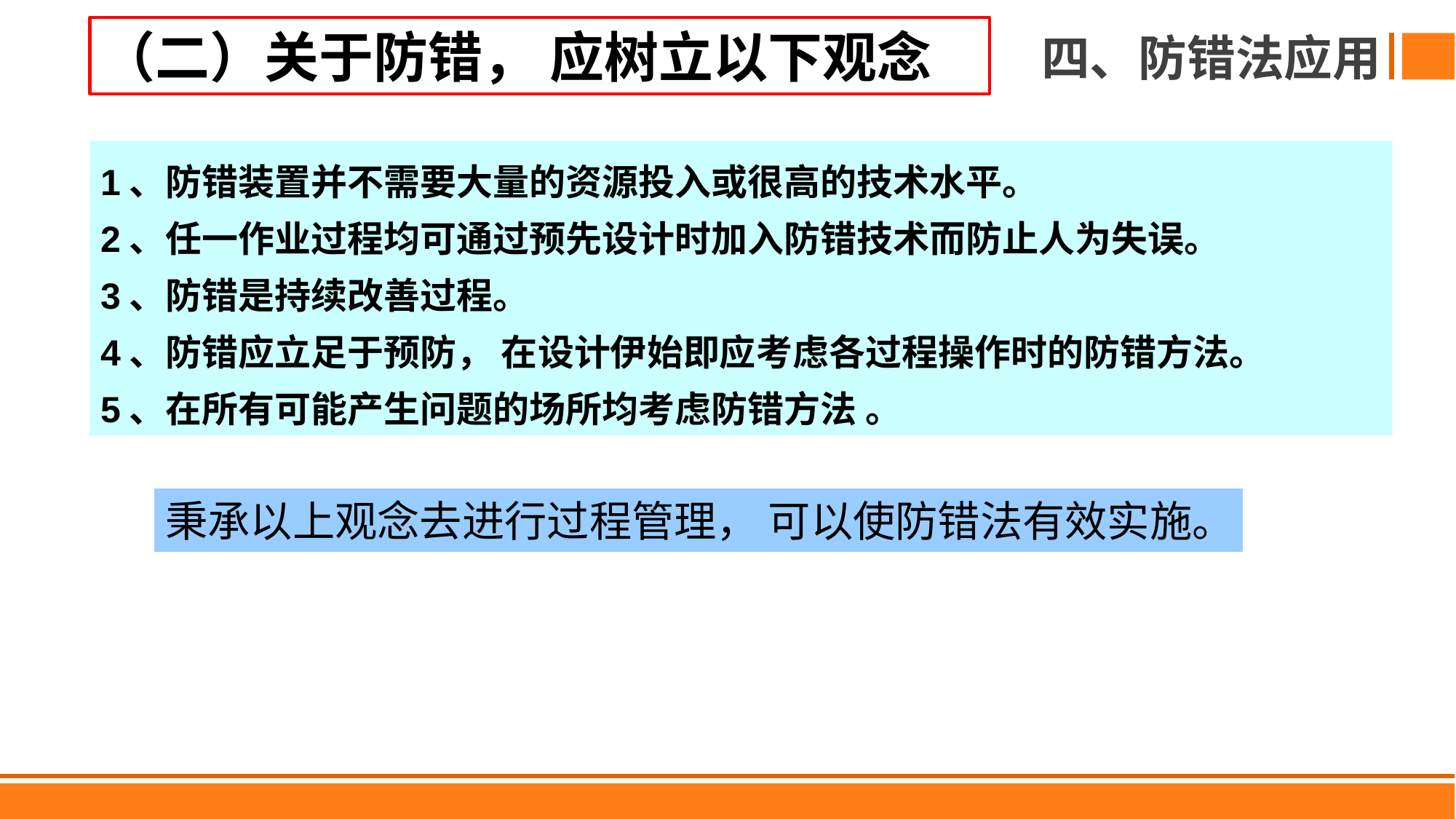

（二）关于防错， 应树立以下观念
四、防错法应用
1、防错装置并不需要大量的资源投入或很高的技术水平。
2、任一作业过程均可通过预先设计时加入防错技术而防止人为失误。
3、防错是持续改善过程。
4、防错应立足于预防， 在设计伊始即应考虑各过程操作时的防错方法。
5、在所有可能产生问题的场所均考虑防错方法 。
秉承以上观念去进行过程管理， 可以使防错法有效实施。